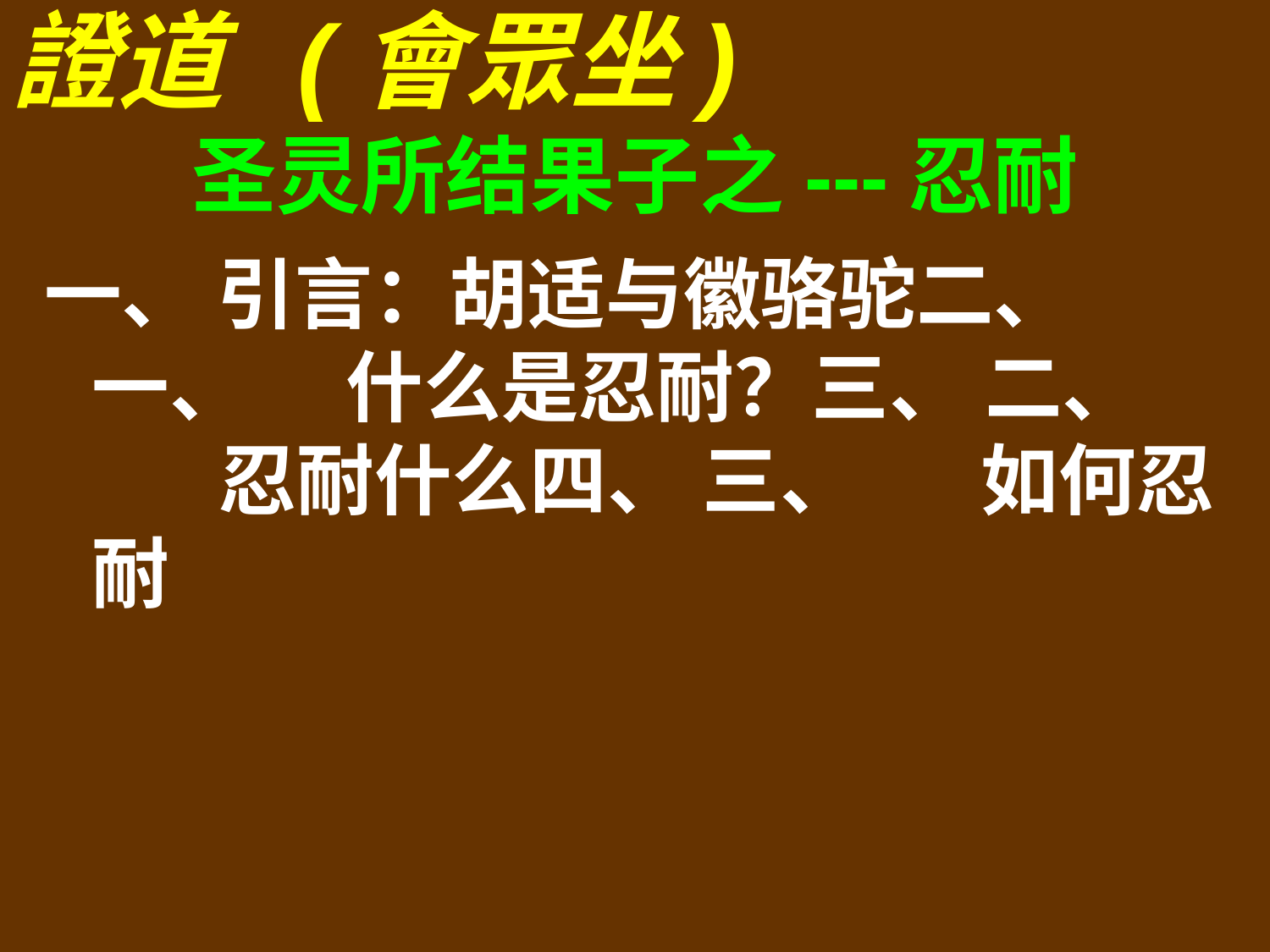

證道  (會眾坐)
圣灵所结果子之---忍耐
一、 引言：胡适与徽骆驼二、 一、	什么是忍耐？三、 二、	忍耐什么四、 三、	如何忍耐